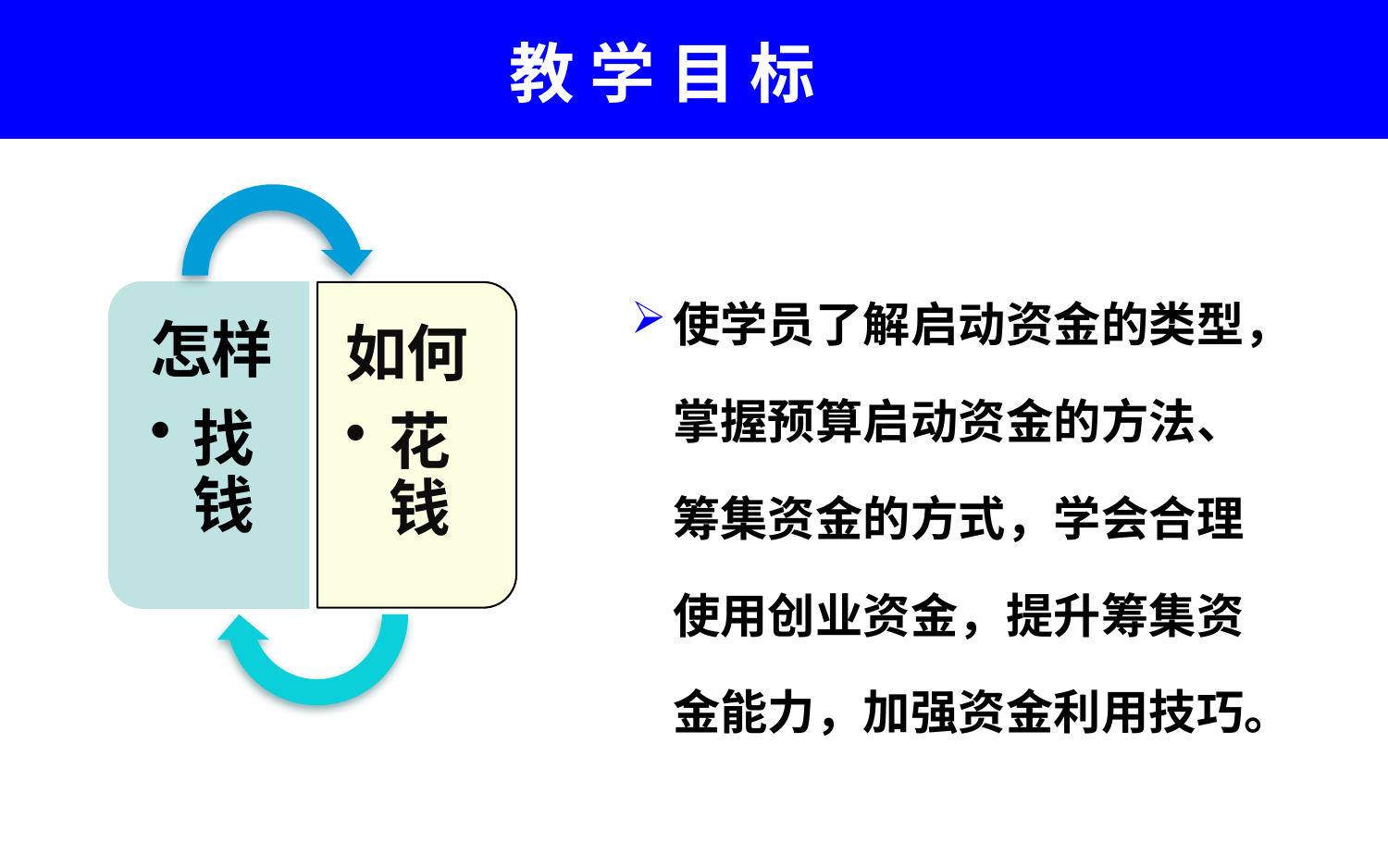

# 教 学 目 标
怎样
找钱
如何
花钱
使学员了解启动资金的类型，掌握预算启动资金的方法、筹集资金的方式，学会合理使用创业资金，提升筹集资金能力，加强资金利用技巧。